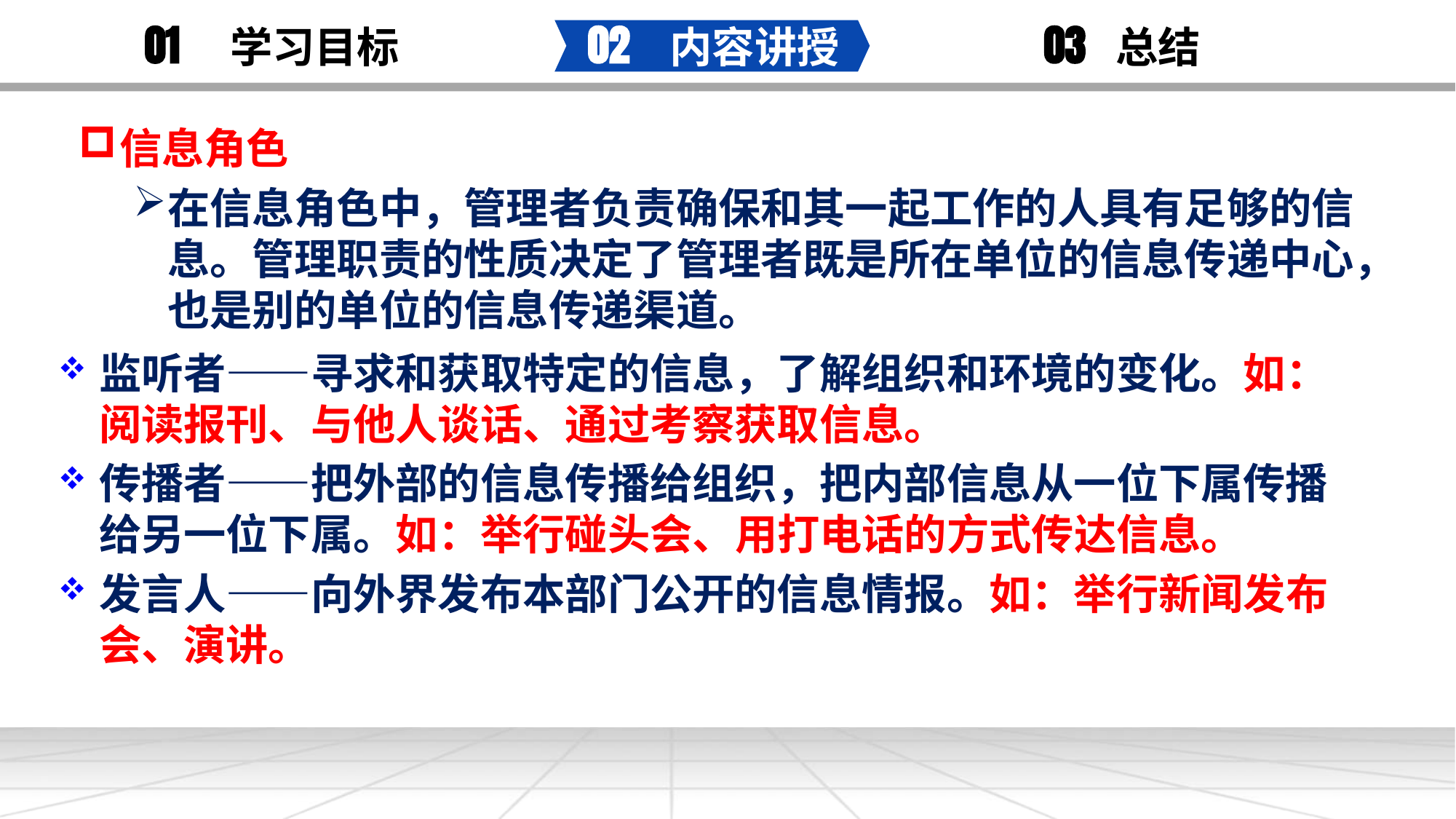

02   内容讲授
03  总结
01    学习目标

管理者的角色
信息角色
在信息角色中，管理者负责确保和其一起工作的人具有足够的信息。管理职责的性质决定了管理者既是所在单位的信息传递中心，也是别的单位的信息传递渠道。

监听者——寻求和获取特定的信息，了解组织和环境的变化。如：阅读报刊、与他人谈话、通过考察获取信息。
传播者——把外部的信息传播给组织，把内部信息从一位下属传播给另一位下属。如：举行碰头会、用打电话的方式传达信息。
发言人——向外界发布本部门公开的信息情报。如：举行新闻发布会、演讲。